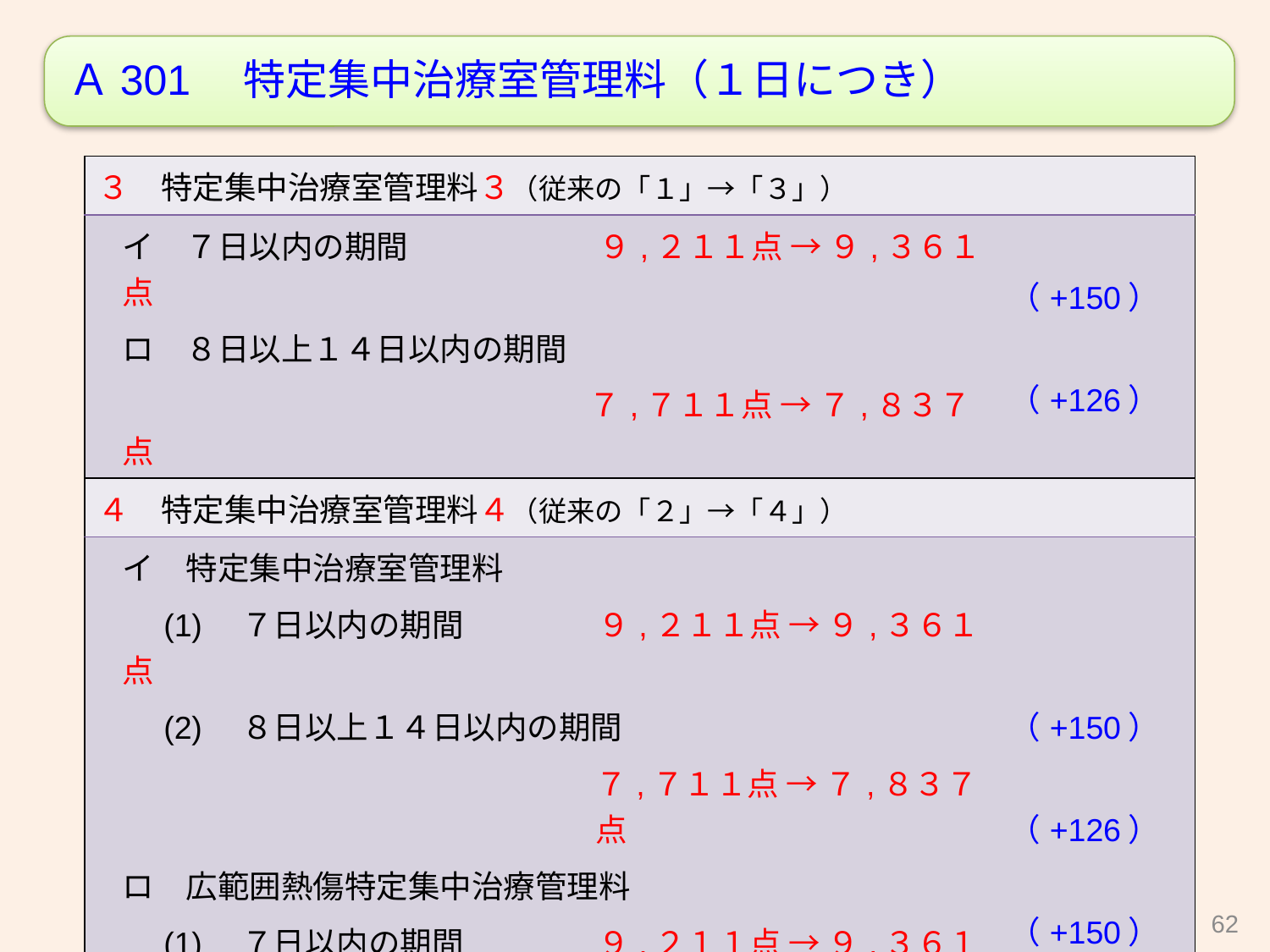

Ａ301　特定集中治療室管理料（１日につき）

※（　）内は消費税率８％への引き上げ対応分
| ３　特定集中治療室管理料３（従来の「１」→「３」） |  |
| --- | --- |
| イ　７日以内の期間　　　　　　９,２１１点 → ９,３６１点 ロ　８日以上１４日以内の期間 　　　　　　　　　　　　　 　 ７,７１１点 → ７,８３７点 | （+150） （+126） |
| ４　特定集中治療室管理料４（従来の「２」→「４」） |  |
| イ　特定集中治療室管理料 　(1)　７日以内の期間　　　　 ９,２１１点 → ９,３６１点 　(2)　８日以上１４日以内の期間 ７,７１１点 → ７,８３７点 ロ　広範囲熱傷特定集中治療管理料 　(1)　７日以内の期間　　　　 ９,２１１点 → ９,３６１点 　(2)　８日以上６０日以内の期間 ７,９０１点 → ８,０３０点 | （+150） （+126） （+150） （+129） |
62